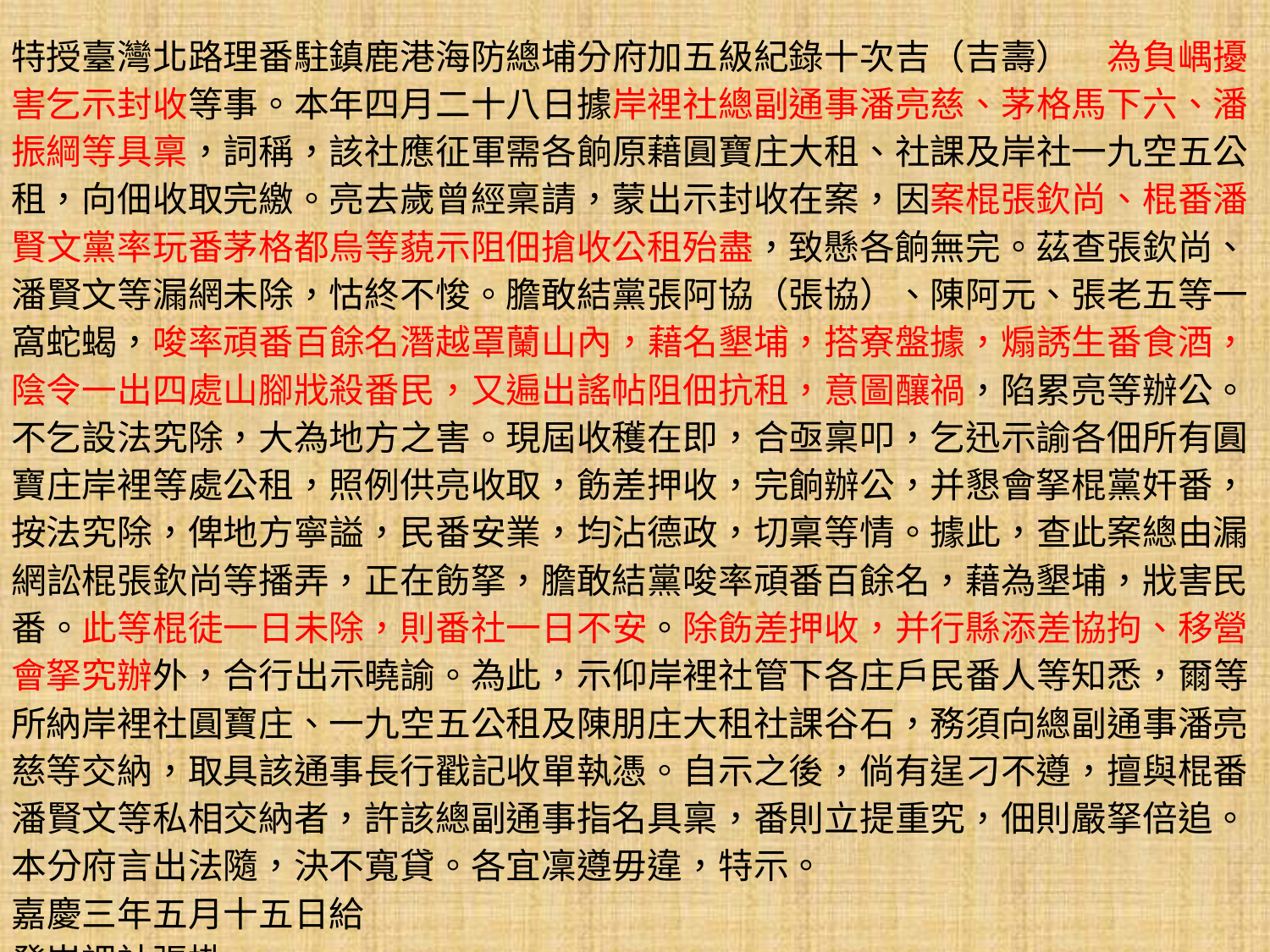

特授臺灣北路理番駐鎮鹿港海防總埔分府加五級紀錄十次吉（吉壽）　為負嵎擾害乞示封收等事。本年四月二十八日據岸裡社總副通事潘亮慈、茅格馬下六、潘振綱等具稟，詞稱，該社應征軍需各餉原藉圓寶庄大租、社課及岸社一九空五公租，向佃收取完繳。亮去歲曾經稟請，蒙出示封收在案，因案棍張欽尚、棍番潘賢文黨率玩番茅格都烏等藐示阻佃搶收公租殆盡，致懸各餉無完。茲查張欽尚、潘賢文等漏網未除，怙終不悛。膽敢結黨張阿協（張協）、陳阿元、張老五等一窩蛇蝎，唆率頑番百餘名潛越罩蘭山內，藉名墾埔，搭寮盤據，煽誘生番食酒，陰令一出四處山腳戕殺番民，又遍出謠帖阻佃抗租，意圖釀禍，陷累亮等辦公。不乞設法究除，大為地方之害。現屆收穫在即，合亟稟叩，乞迅示諭各佃所有圓寶庄岸裡等處公租，照例供亮收取，飭差押收，完餉辦公，并懇會拏棍黨奸番，按法究除，俾地方寧謚，民番安業，均沾德政，切稟等情。據此，查此案總由漏網訟棍張欽尚等播弄，正在飭拏，膽敢結黨唆率頑番百餘名，藉為墾埔，戕害民番。此等棍徒一日未除，則番社一日不安。除飭差押收，并行縣添差協拘、移營會拏究辦外，合行出示曉諭。為此，示仰岸裡社管下各庄戶民番人等知悉，爾等所納岸裡社圓寶庄、一九空五公租及陳朋庄大租社課谷石，務須向總副通事潘亮慈等交納，取具該通事長行戳記收單執憑。自示之後，倘有逞刁不遵，擅與棍番潘賢文等私相交納者，許該總副通事指名具稟，番則立提重究，佃則嚴拏倍追。本分府言出法隨，決不寬貸。各宜凜遵毋違，特示。
嘉慶三年五月十五日給
發岸裡社張掛